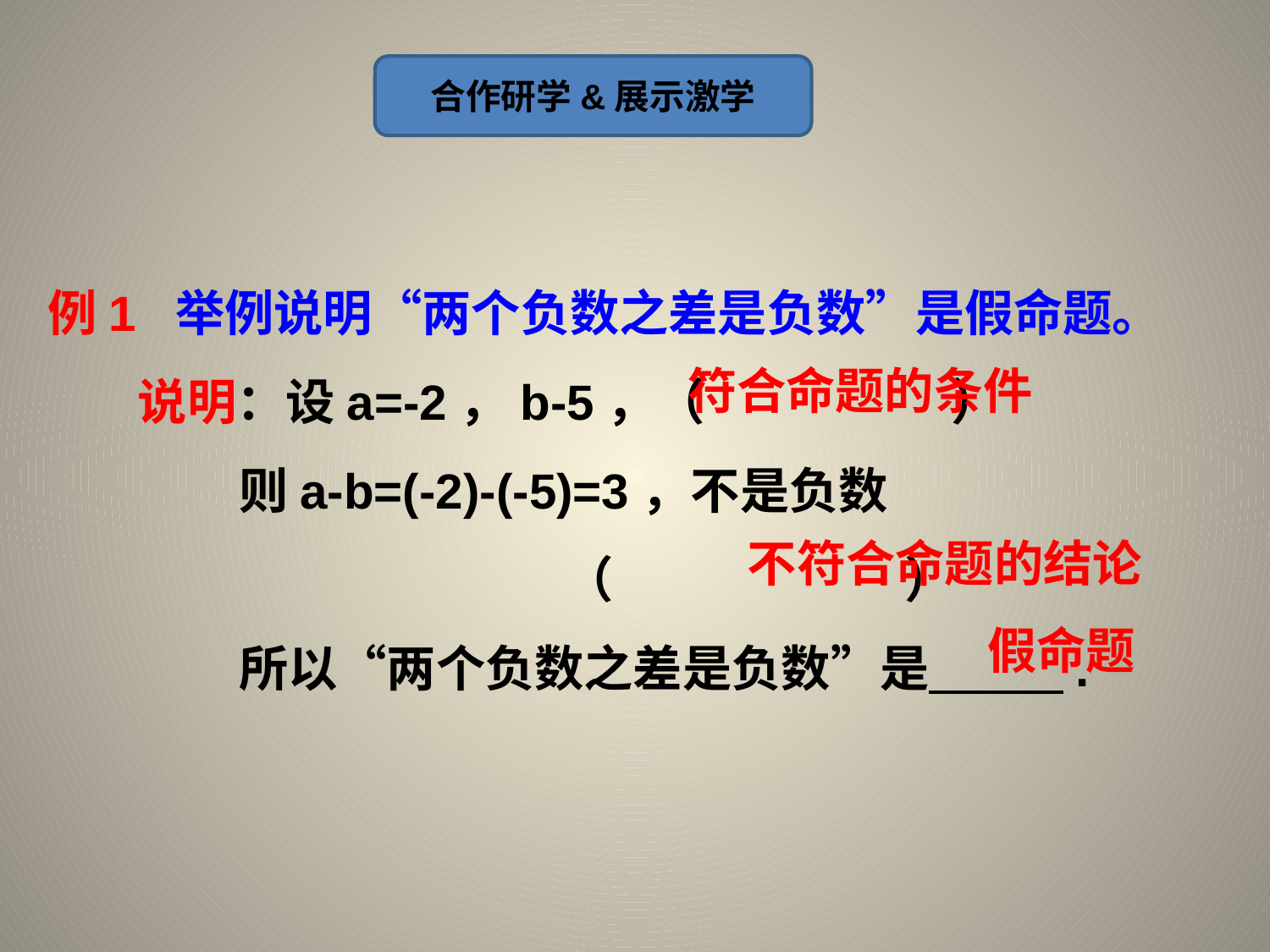

合作研学&展示激学
例1  举例说明“两个负数之差是负数”是假命题。
       说明：设a=-2，b-5，（                      ）
                则a-b=(-2)-(-5)=3，不是负数
                                             （                          ）
                所以“两个负数之差是负数”是            .

符合命题的条件
不符合命题的结论
假命题